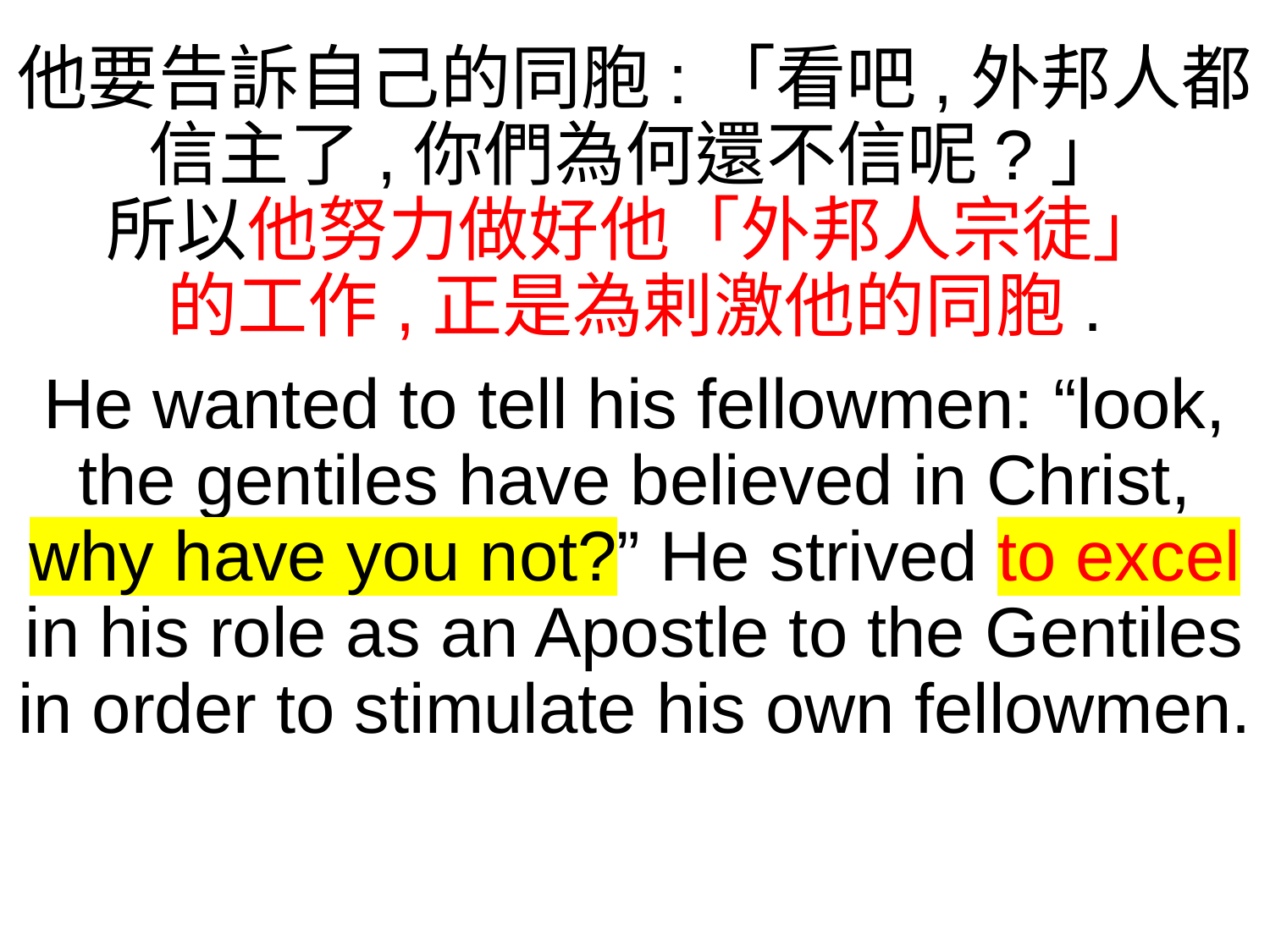

他要告訴自己的同胞:「看吧,外邦人都信主了,你們為何還不信呢?」
所以他努力做好他「外邦人宗徒」
的工作,正是為剌激他的同胞.
He wanted to tell his fellowmen: “look, the gentiles have believed in Christ, why have you not?” He strived to excel in his role as an Apostle to the Gentiles in order to stimulate his own fellowmen.